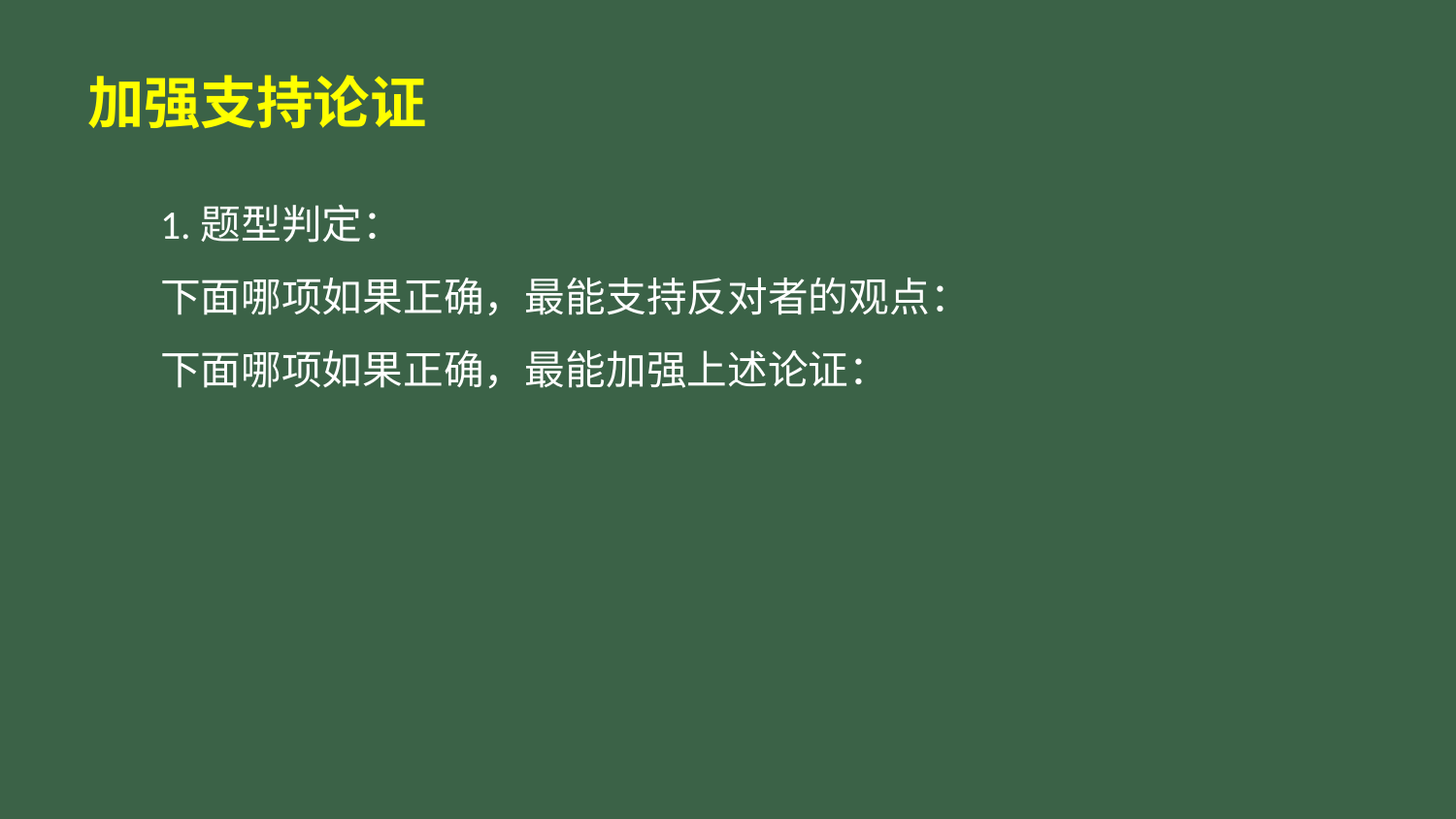

# 加强支持论证
1.题型判定：
下面哪项如果正确，最能支持反对者的观点：
下面哪项如果正确，最能加强上述论证：